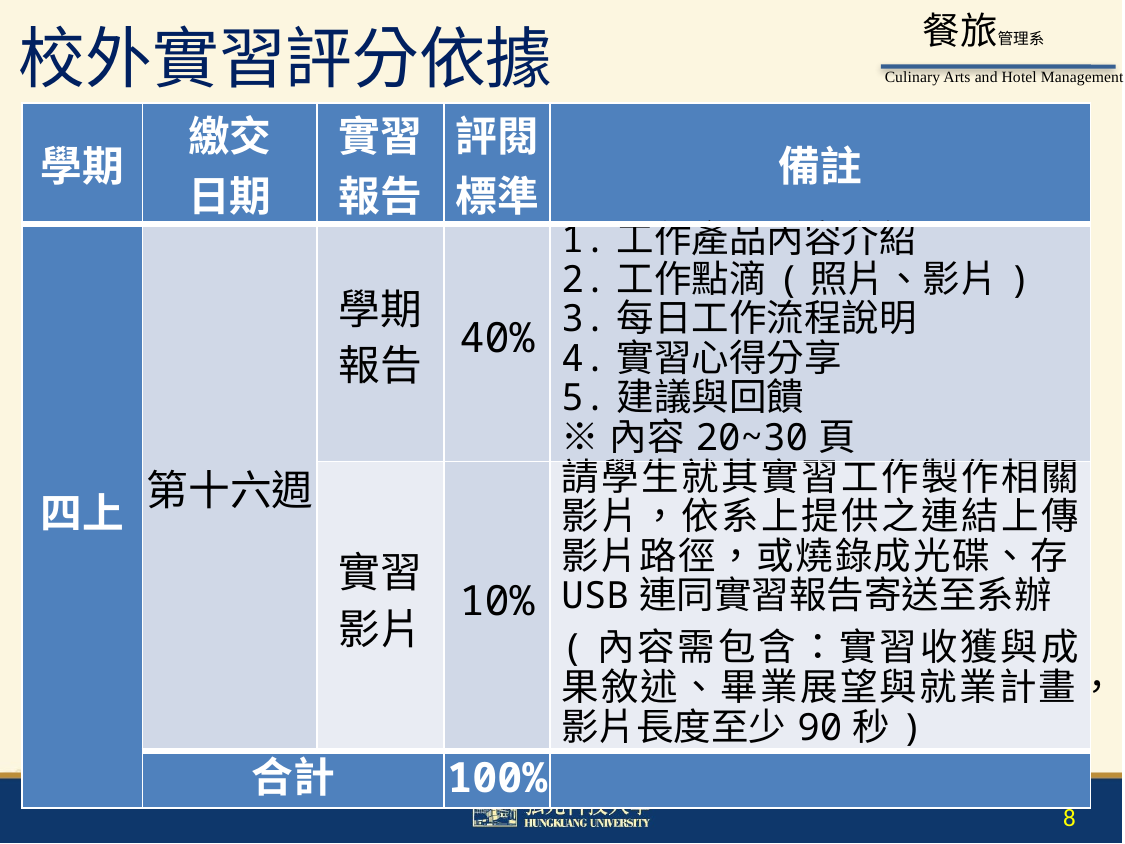

# 校外實習評分依據
| 學期 | 繳交 日期 | 實習 報告 | 評閱 標準 | 備註 |
| --- | --- | --- | --- | --- |
| 四上 | 第十六週 | 學期 報告 | 40% | 1.工作產品內容介紹 2.工作點滴(照片、影片) 3.每日工作流程說明 4.實習心得分享 5.建議與回饋 ※內容20~30頁 |
|  |  | 實習 影片 | 10% | 請學生就其實習工作製作相關影片，依系上提供之連結上傳影片路徑，或燒錄成光碟、存USB連同實習報告寄送至系辦 (內容需包含：實習收獲與成果敘述、畢業展望與就業計畫，影片長度至少90秒) |
|  | 合計 |  | 100% |  |
8